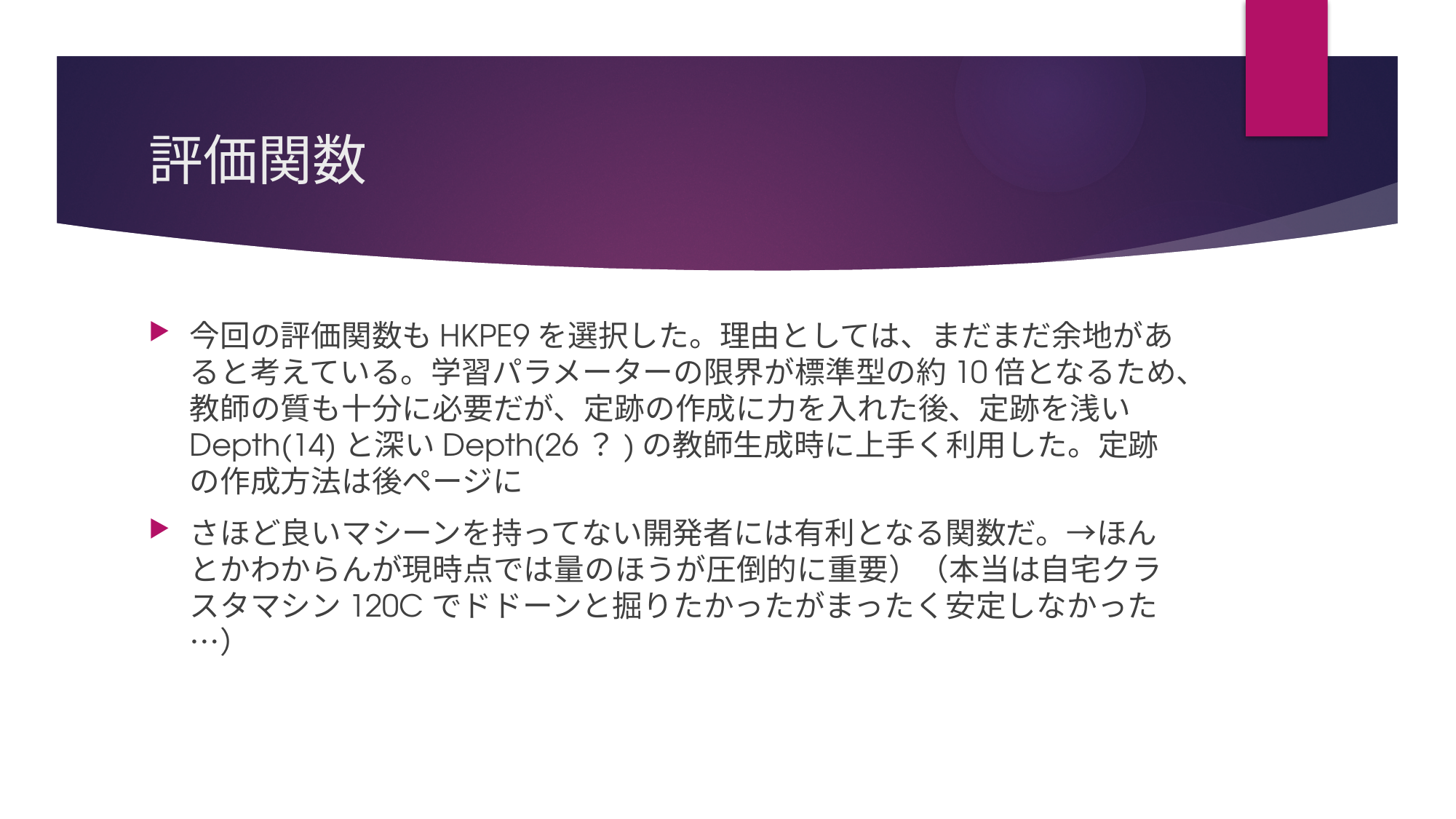

# 評価関数
今回の評価関数もHKPE9を選択した。理由としては、まだまだ余地があると考えている。学習パラメーターの限界が標準型の約10倍となるため、教師の質も十分に必要だが、定跡の作成に力を入れた後、定跡を浅いDepth(14)と深いDepth(26？)の教師生成時に上手く利用した。定跡の作成方法は後ページに
さほど良いマシーンを持ってない開発者には有利となる関数だ。→ほんとかわからんが現時点では量のほうが圧倒的に重要）（本当は自宅クラスタマシン120Cでドドーンと掘りたかったがまったく安定しなかった…）